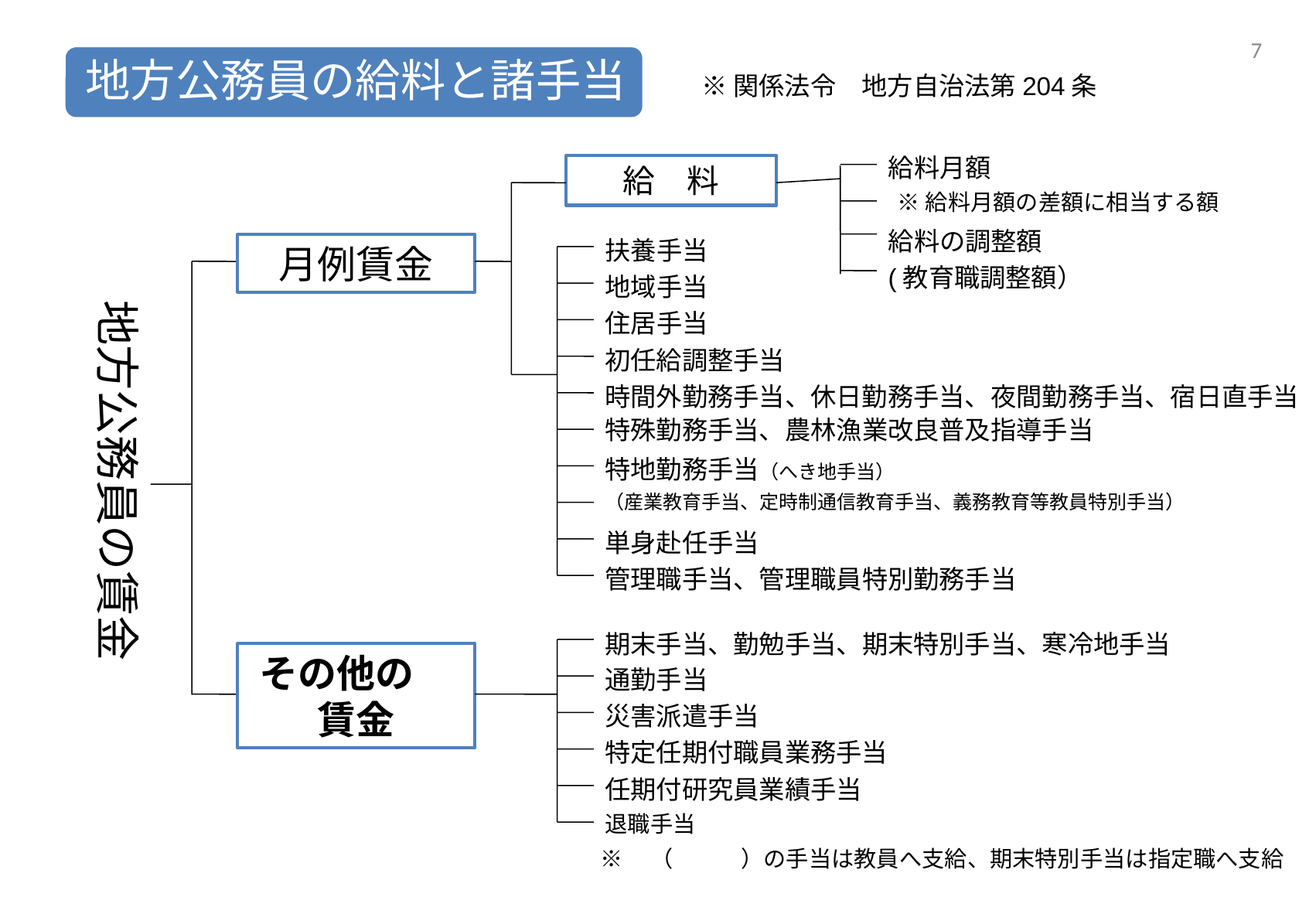

7
地方公務員の給料と諸手当
※関係法令　地方自治法第204条
給料月額
給　料

※給料月額の差額に相当する額

給料の調整額
扶養手当

月例賃金

(教育職調整額）

地方公務員の賃金
地域手当

住居手当
初任給調整手当

時間外勤務手当、休日勤務手当、夜間勤務手当、宿日直手当
特殊勤務手当、農林漁業改良普及指導手当
特地勤務手当（へき地手当）
（産業教育手当、定時制通信教育手当、義務教育等教員特別手当）
単身赴任手当
管理職手当、管理職員特別勤務手当
期末手当、勤勉手当、期末特別手当、寒冷地手当

その他の　賃金
通勤手当
災害派遣手当
特定任期付職員業務手当
任期付研究員業績手当
退職手当

※　（　　　）の手当は教員へ支給、期末特別手当は指定職へ支給